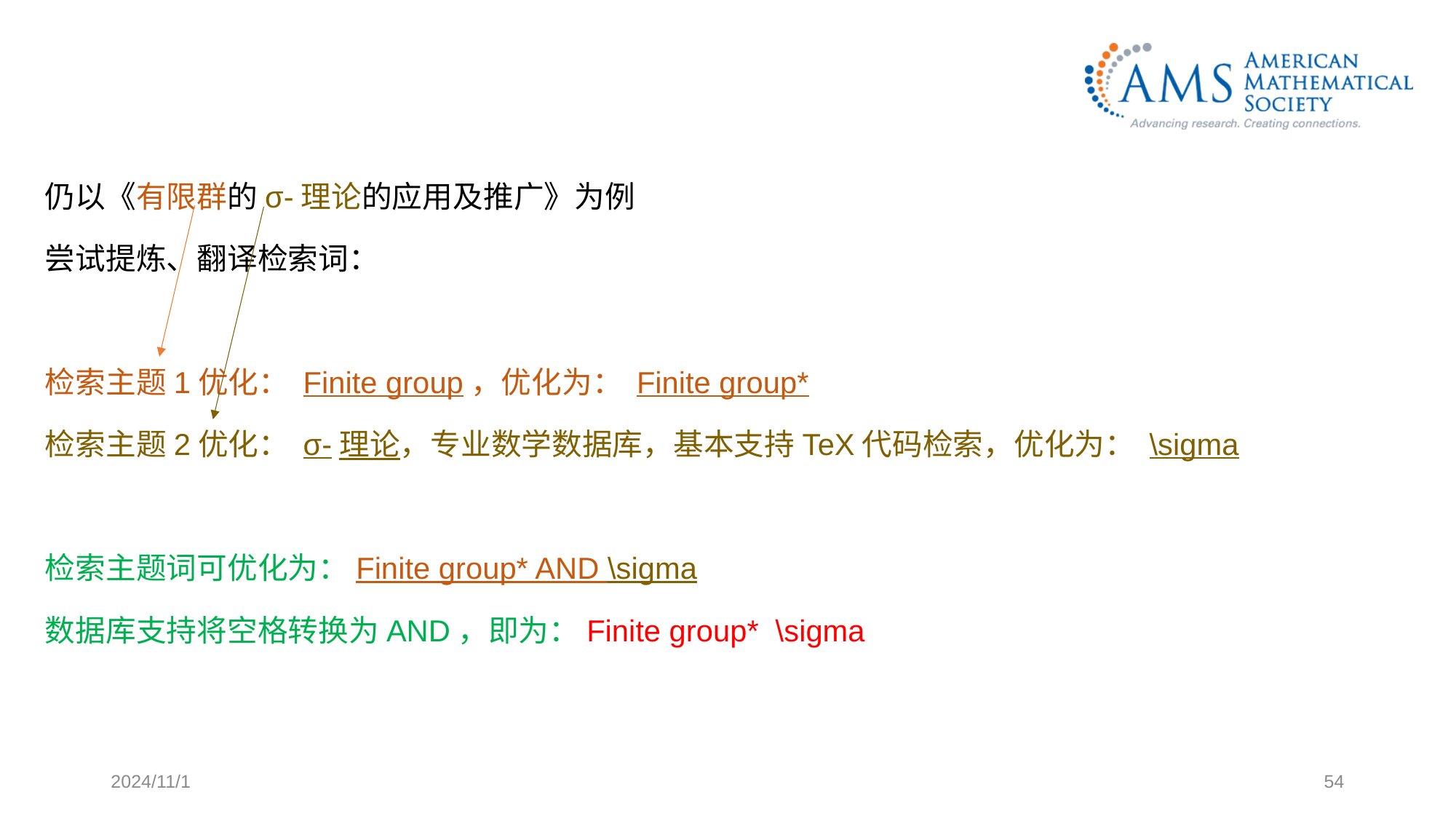

仍以《有限群的σ-理论的应用及推广》为例
尝试提炼、翻译检索词：

检索主题1优化： Finite group，优化为： Finite group*
检索主题2优化： σ-理论，专业数学数据库，基本支持TeX代码检索，优化为： \sigma

检索主题词可优化为：Finite group* AND \sigma
数据库支持将空格转换为AND，即为：Finite group*  \sigma
2024/11/1
54